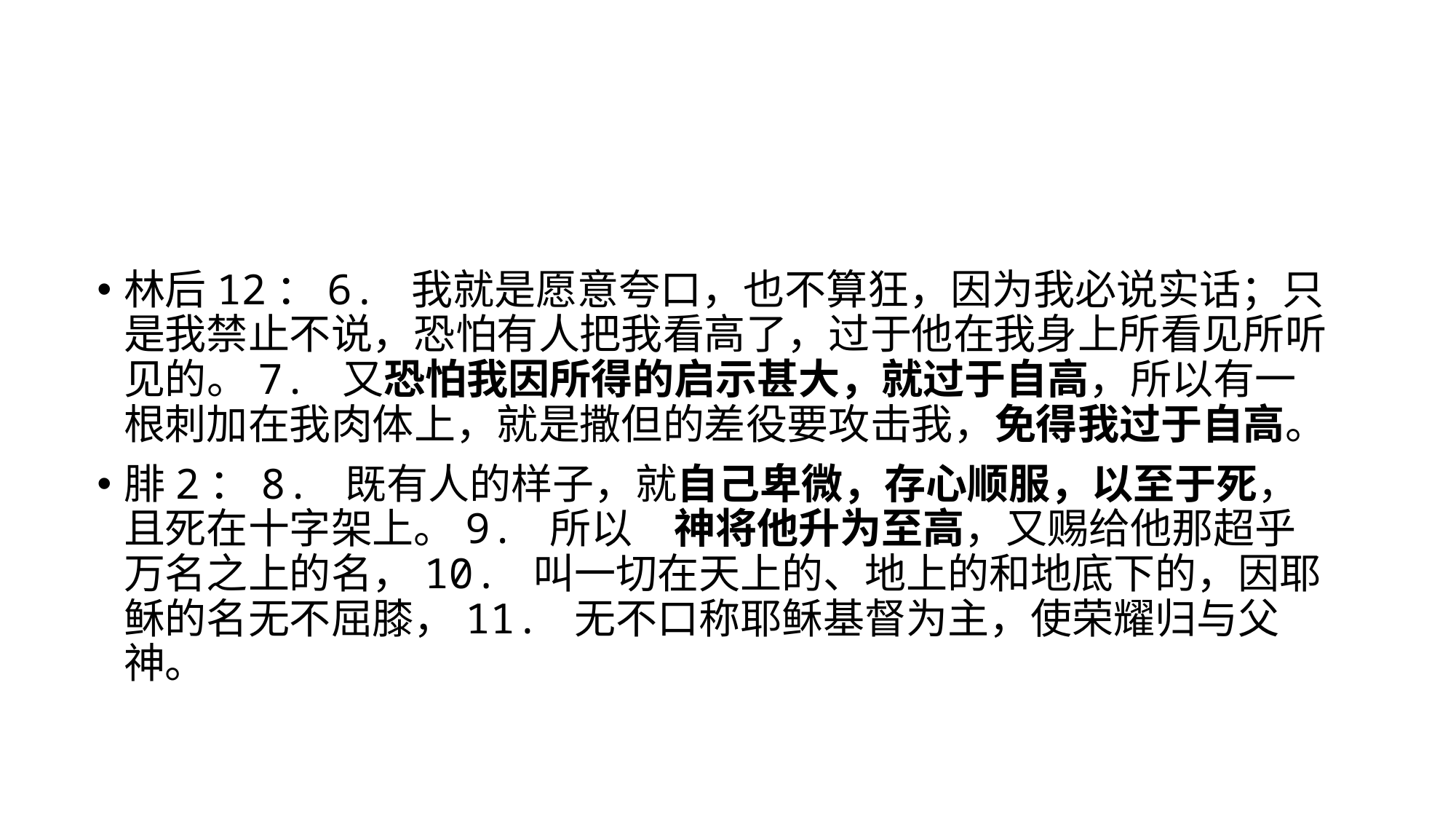

林后12：6. 我就是愿意夸口，也不算狂，因为我必说实话；只是我禁止不说，恐怕有人把我看高了，过于他在我身上所看见所听见的。7. 又恐怕我因所得的启示甚大，就过于自高，所以有一根刺加在我肉体上，就是撒但的差役要攻击我，免得我过于自高。
腓2：8. 既有人的样子，就自己卑微，存心顺服，以至于死，且死在十字架上。9. 所以　神将他升为至高，又赐给他那超乎万名之上的名，10. 叫一切在天上的、地上的和地底下的，因耶稣的名无不屈膝，11. 无不口称耶稣基督为主，使荣耀归与父　神。